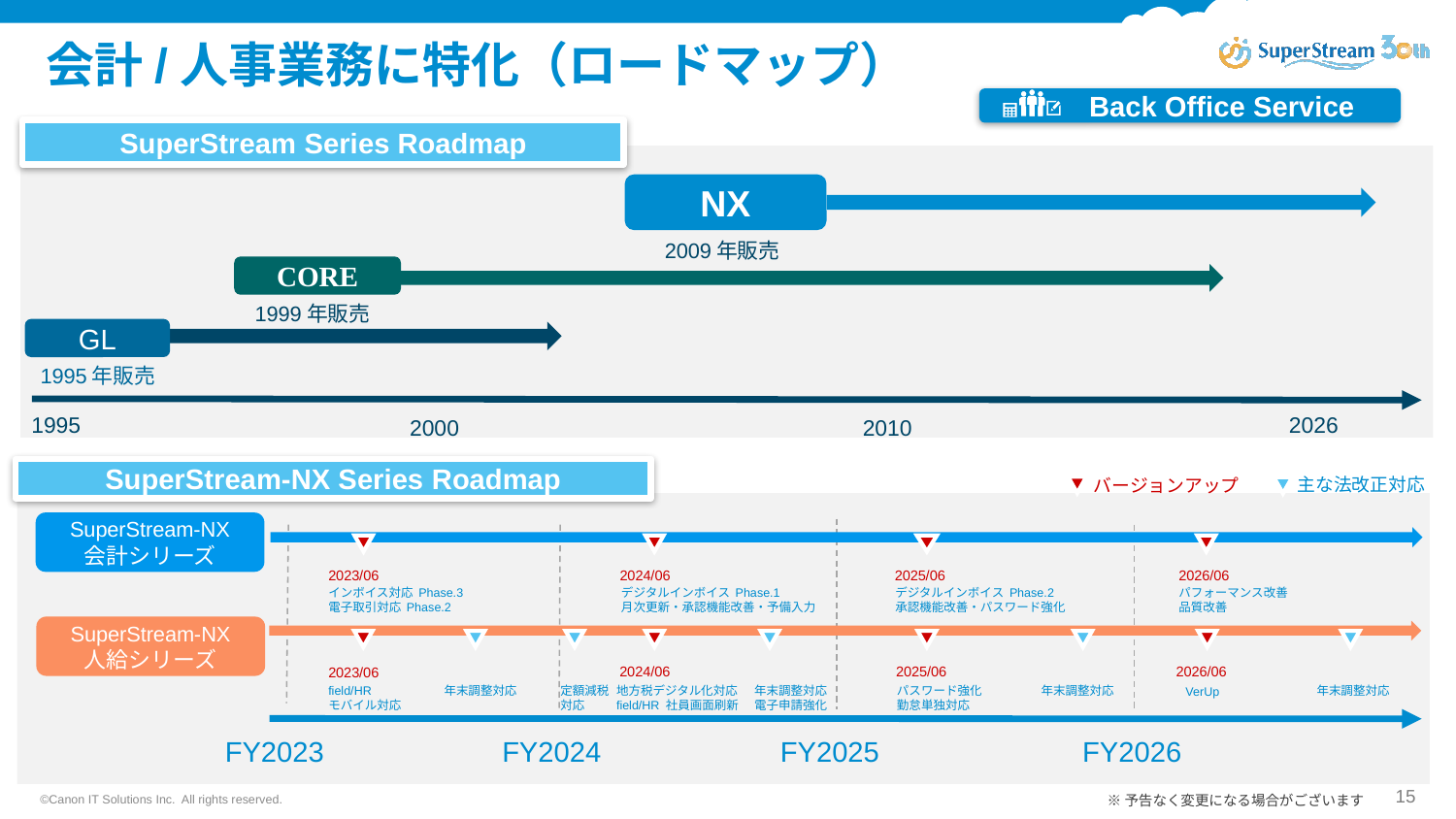

# 会計/人事業務に特化（ロードマップ）
　　Back Office Service

SuperStream Series Roadmap

NX

2009年販売
CORE

1999年販売
GL

1995年販売
2026
1995
2000
2010
SuperStream-NX Series Roadmap
主な法改正対応
バージョンアップ

SuperStream-NX
会計シリーズ

2023/06
2024/06
2025/06
2026/06
インボイス対応 Phase.3
電子取引対応 Phase.2
デジタルインボイス Phase.1
月次更新・承認機能改善・予備入力
デジタルインボイス Phase.2
承認機能改善・パスワード強化
パフォーマンス改善
品質改善
SuperStream-NX
人給シリーズ

2026/06
2024/06
2025/06
2023/06
field/HR
モバイル対応
年末調整対応
定額減税対応
地方税デジタル化対応
field/HR 社員画面刷新
年末調整対応
電子申請強化
パスワード強化
勤怠単独対応
年末調整対応
年末調整対応
VerUp
FY2023
FY2024
FY2025
FY2026
※予告なく変更になる場合がございます
©Canon IT Solutions Inc.  All rights reserved.
15